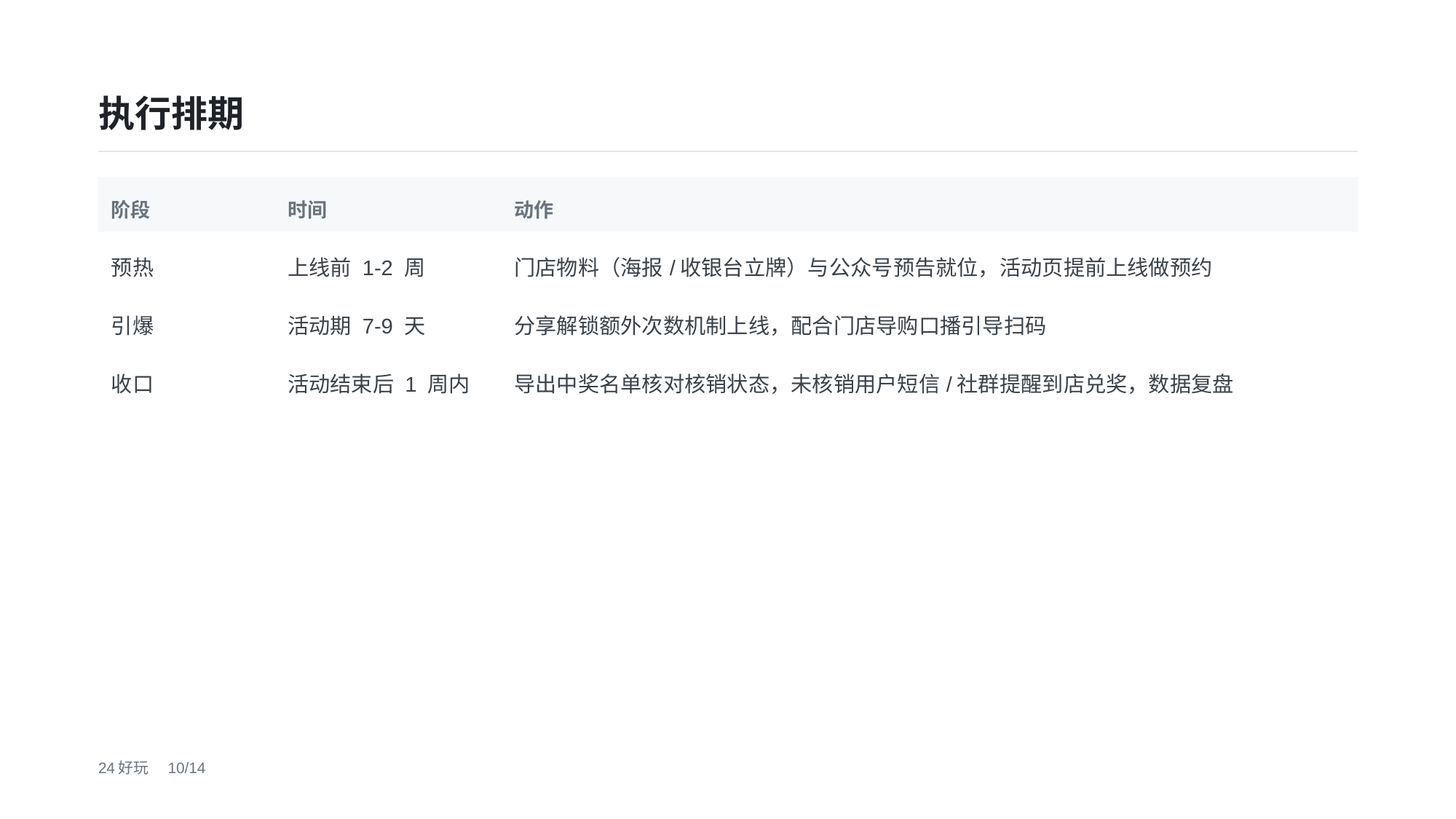

执行排期

| 阶段 | 时间 | 动作 |
| --- | --- | --- |
| 预热 | 上线前 1-2 周 | 门店物料（海报/收银台立牌）与公众号预告就位，活动页提前上线做预约 |
| 引爆 | 活动期 7-9 天 | 分享解锁额外次数机制上线，配合门店导购口播引导扫码 |
| 收口 | 活动结束后 1 周内 | 导出中奖名单核对核销状态，未核销用户短信/社群提醒到店兑奖，数据复盘 |
24好玩　10/14